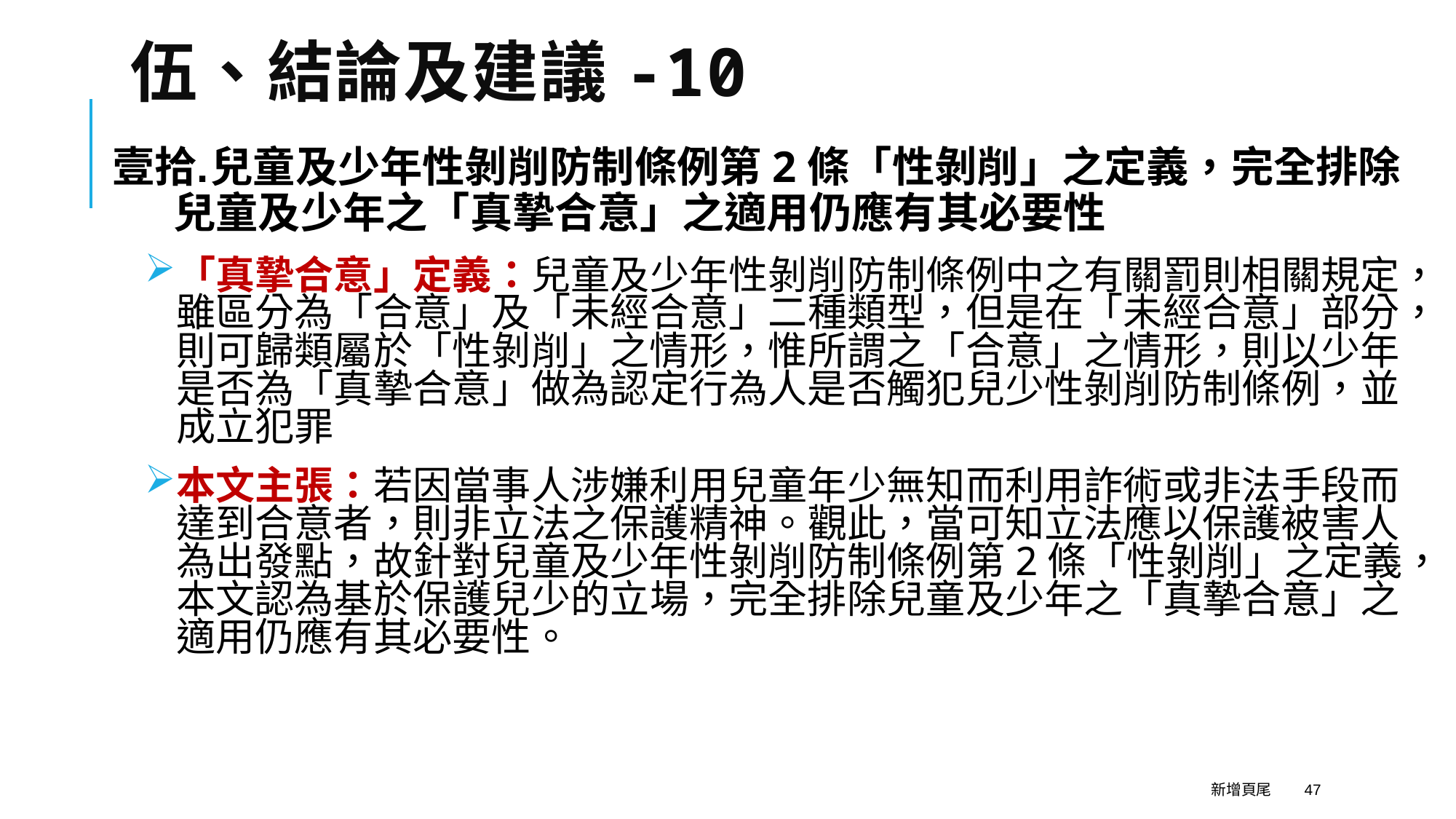

# 伍、結論及建議-10
兒童及少年性剝削防制條例第2條「性剝削」之定義，完全排除兒童及少年之「真摯合意」之適用仍應有其必要性
「真摯合意」定義：兒童及少年性剝削防制條例中之有關罰則相關規定，雖區分為「合意」及「未經合意」二種類型，但是在「未經合意」部分，則可歸類屬於「性剝削」之情形，惟所謂之「合意」之情形，則以少年是否為「真摯合意」做為認定行為人是否觸犯兒少性剝削防制條例，並成立犯罪
本文主張：若因當事人涉嫌利用兒童年少無知而利用詐術或非法手段而達到合意者，則非立法之保護精神。觀此，當可知立法應以保護被害人為出發點，故針對兒童及少年性剝削防制條例第2條「性剝削」之定義，本文認為基於保護兒少的立場，完全排除兒童及少年之「真摯合意」之適用仍應有其必要性。

新增頁尾
47